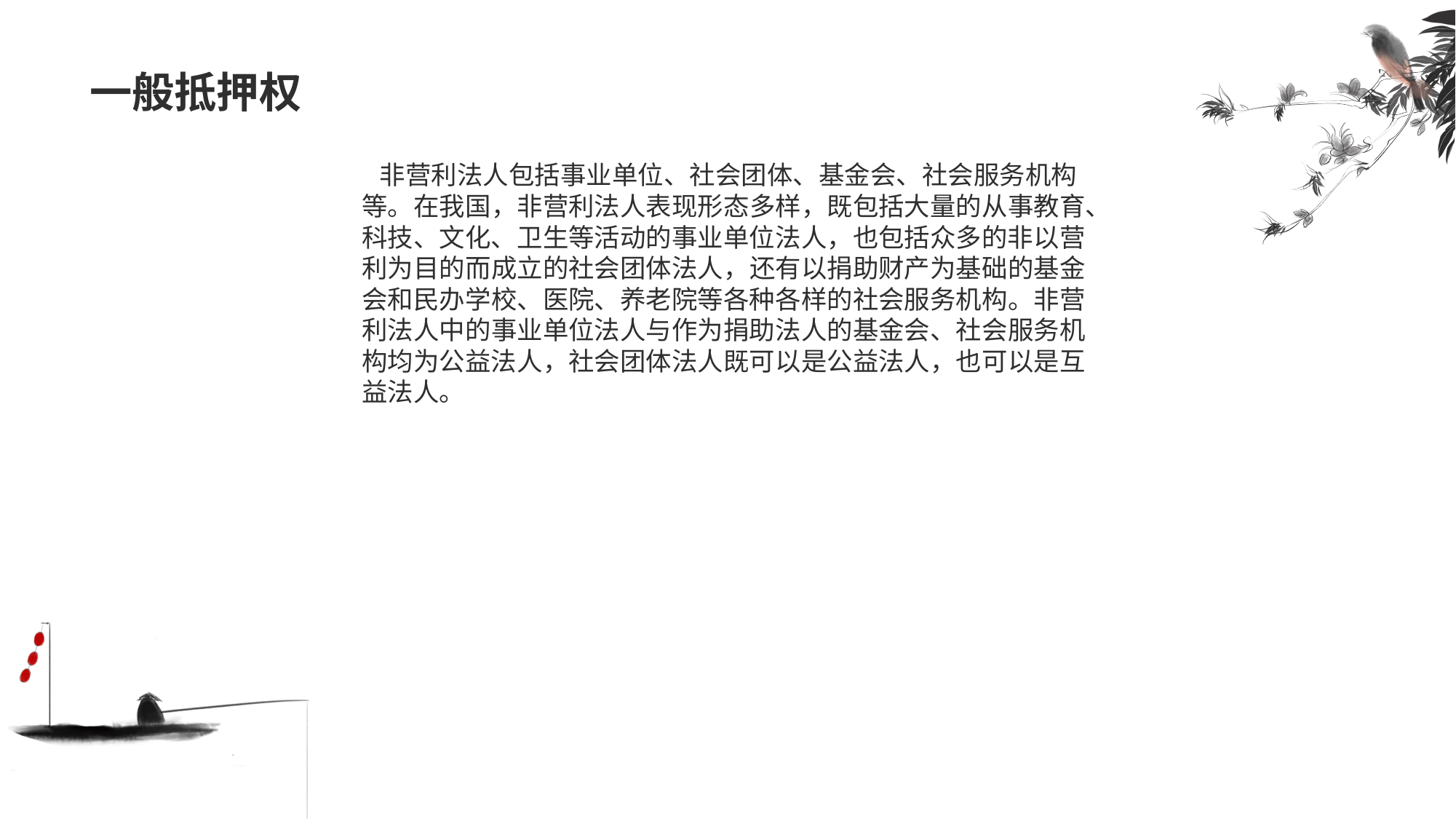

# 一般抵押权

  非营利法人包括事业单位、社会团体、基金会、社会服务机构等。在我国，非营利法人表现形态多样，既包括大量的从事教育、科技、文化、卫生等活动的事业单位法人，也包括众多的非以营利为目的而成立的社会团体法人，还有以捐助财产为基础的基金会和民办学校、医院、养老院等各种各样的社会服务机构。非营利法人中的事业单位法人与作为捐助法人的基金会、社会服务机构均为公益法人，社会团体法人既可以是公益法人，也可以是互益法人。
102